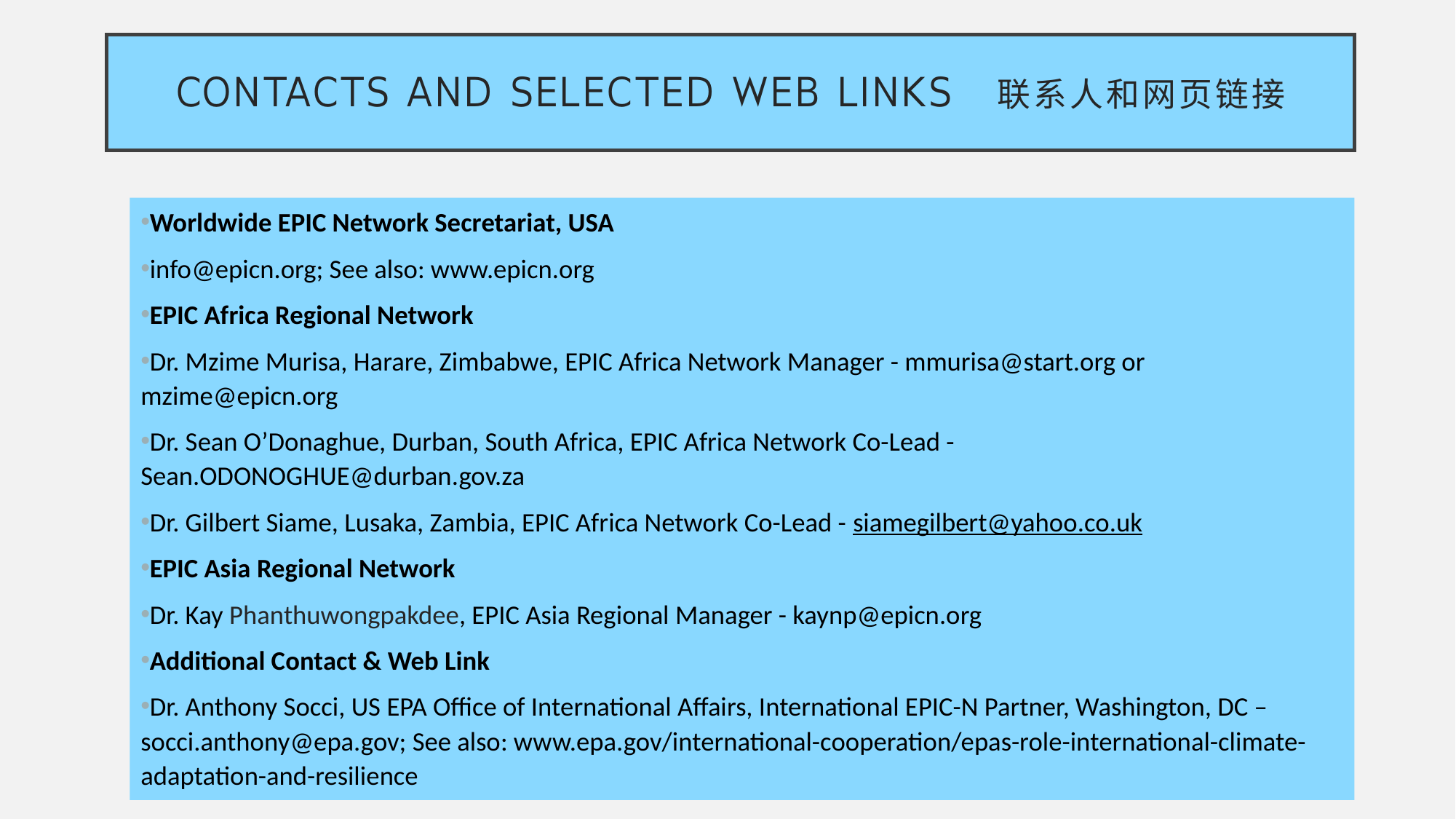

# Contacts and Selected WEB Links  联系人和网页链接
Worldwide EPIC Network Secretariat, USA
info@epicn.org; See also: www.epicn.org
EPIC Africa Regional Network
Dr. Mzime Murisa, Harare, Zimbabwe, EPIC Africa Network Manager - mmurisa@start.org or mzime@epicn.org
Dr. Sean O’Donaghue, Durban, South Africa, EPIC Africa Network Co-Lead - Sean.ODONOGHUE@durban.gov.za
Dr. Gilbert Siame, Lusaka, Zambia, EPIC Africa Network Co-Lead - siamegilbert@yahoo.co.uk
EPIC Asia Regional Network
Dr. Kay Phanthuwongpakdee, EPIC Asia Regional Manager - kaynp@epicn.org
Additional Contact & Web Link
Dr. Anthony Socci, US EPA Office of International Affairs, International EPIC-N Partner, Washington, DC – socci.anthony@epa.gov; See also: www.epa.gov/international-cooperation/epas-role-international-climate-adaptation-and-resilience